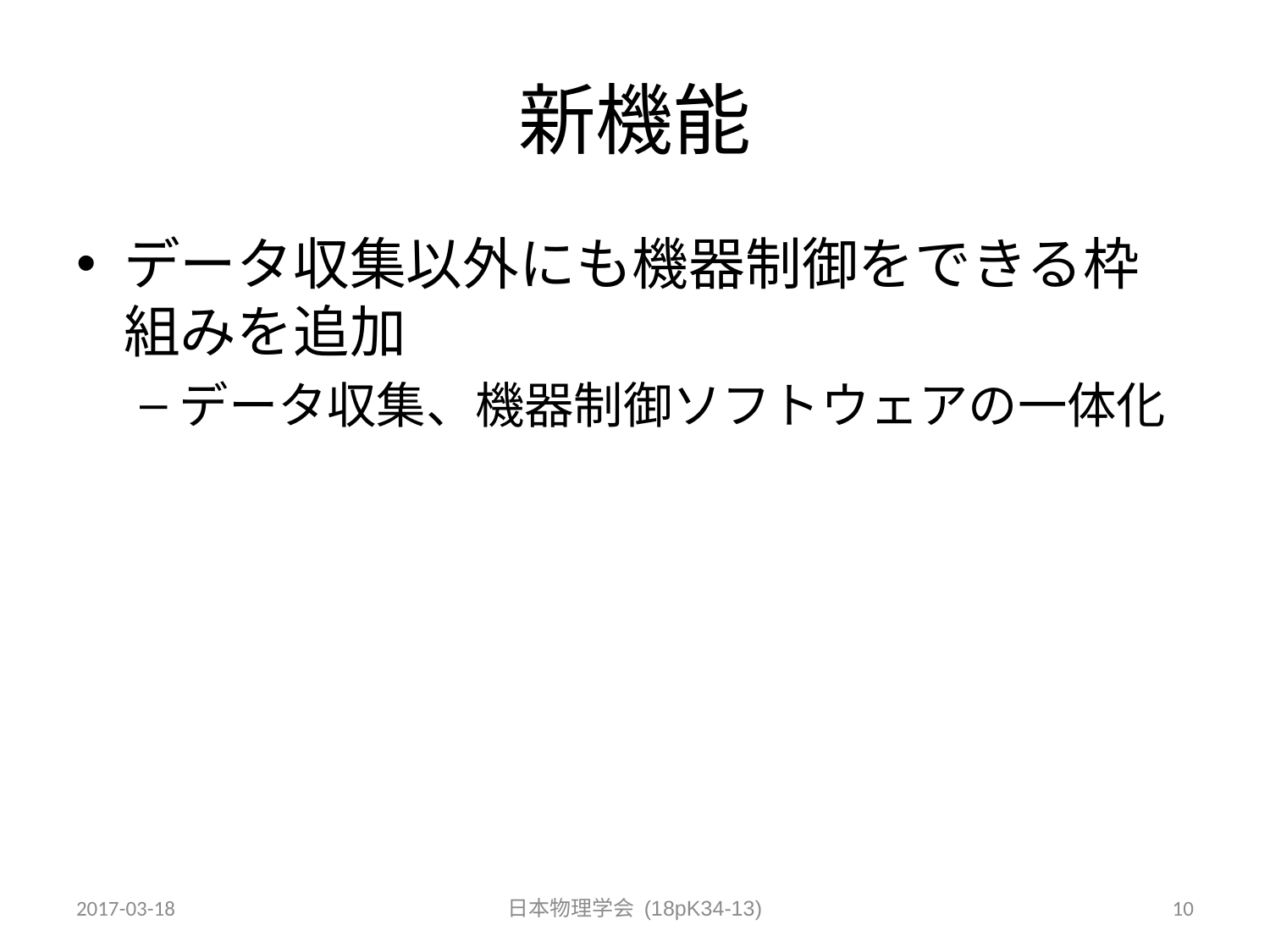

# 新機能
データ収集以外にも機器制御をできる枠組みを追加
データ収集、機器制御ソフトウェアの一体化
2017-03-18
日本物理学会 (18pK34-13)
10